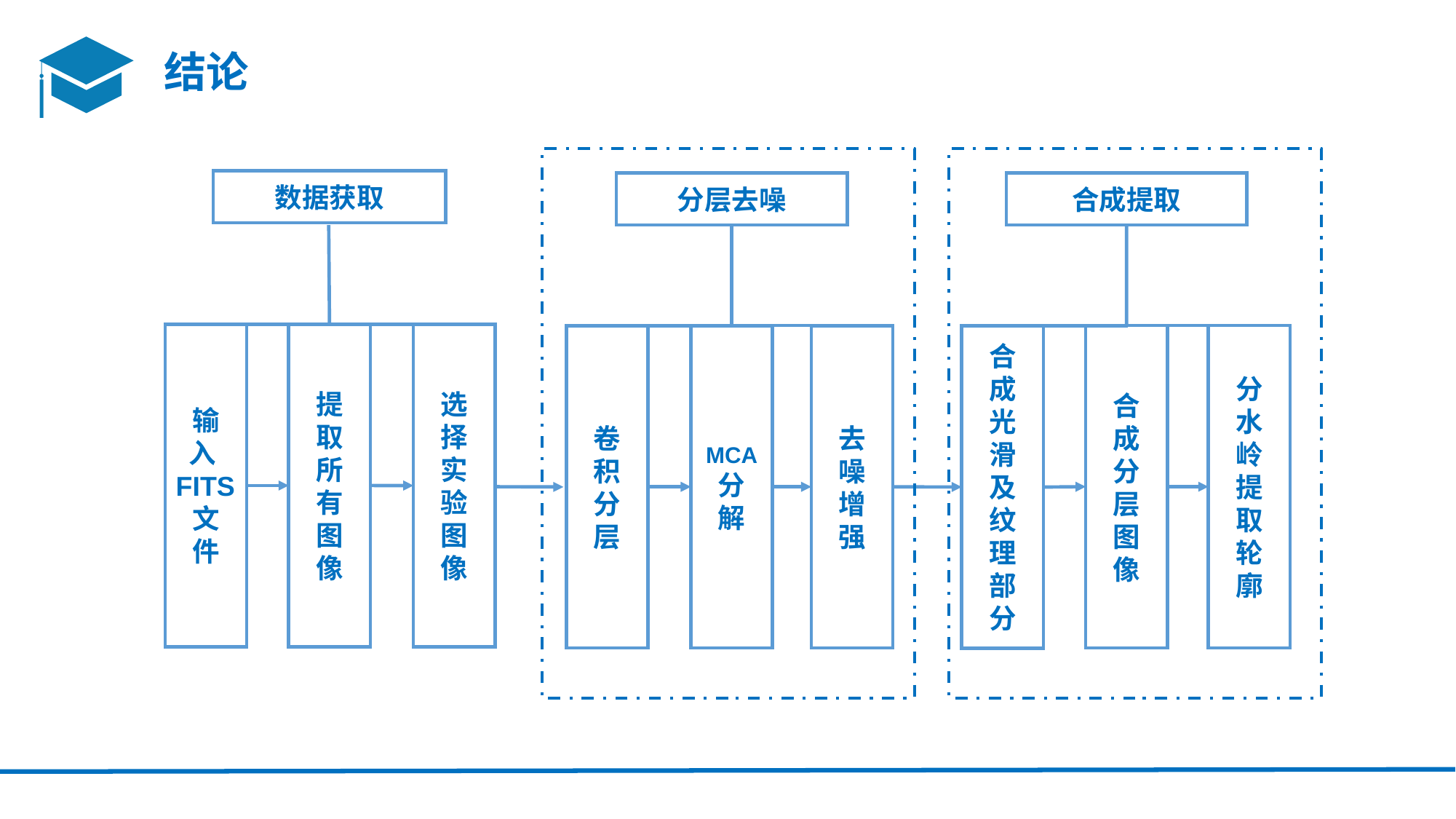

结论

合成提取
合
成
分
层
图
像
分
水
岭
提
取
轮
廓
合
成
光
滑
及
纹
理
部
分

分层去噪
MCA
分
解
卷
积
分
层
去
噪
增
强
数据获取
输
入FITS文
件
提
取
所
有
图
像
选
择
实
验
图
像